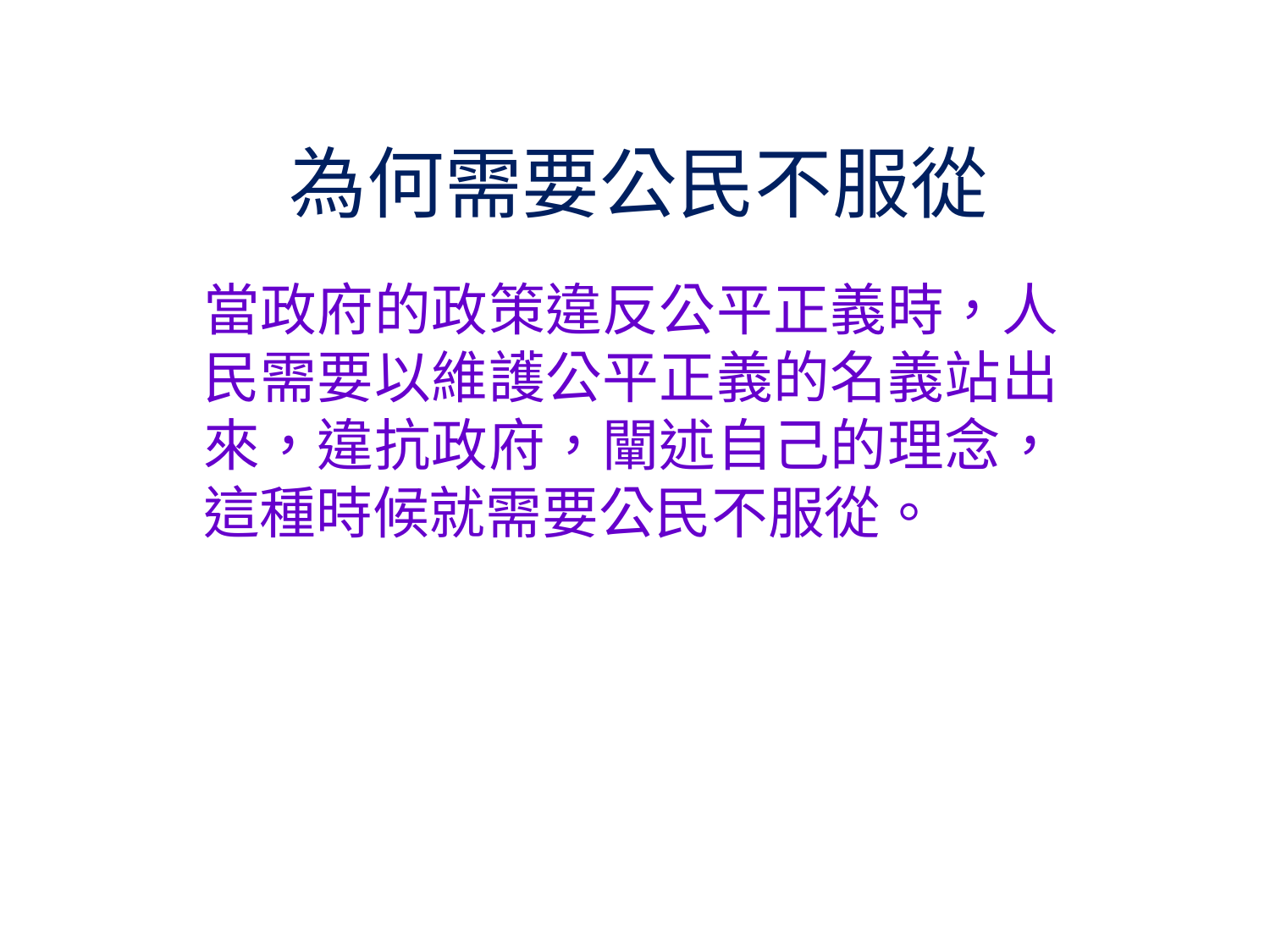

# 為何需要公民不服從
當政府的政策違反公平正義時，人民需要以維護公平正義的名義站出來，違抗政府，闡述自己的理念，這種時候就需要公民不服從。